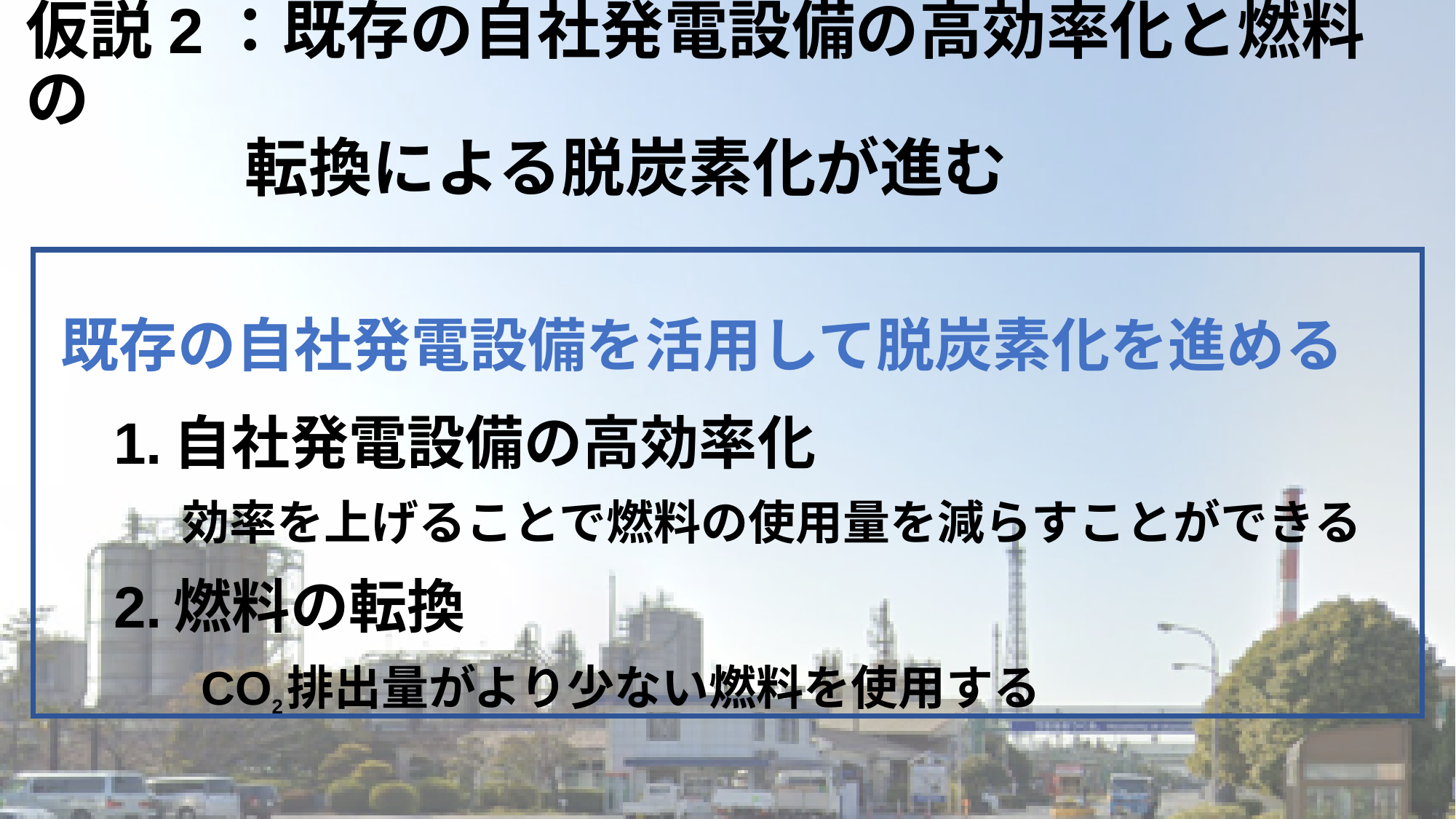

# 仮説2：既存の自社発電設備の高効率化と燃料の 　　　  転換による脱炭素化が進む

既存の自社発電設備を活用して脱炭素化を進める
1.自社発電設備の高効率化
  　効率を上げることで燃料の使用量を減らすことができる
2.燃料の転換
  　CO2排出量がより少ない燃料を使用する